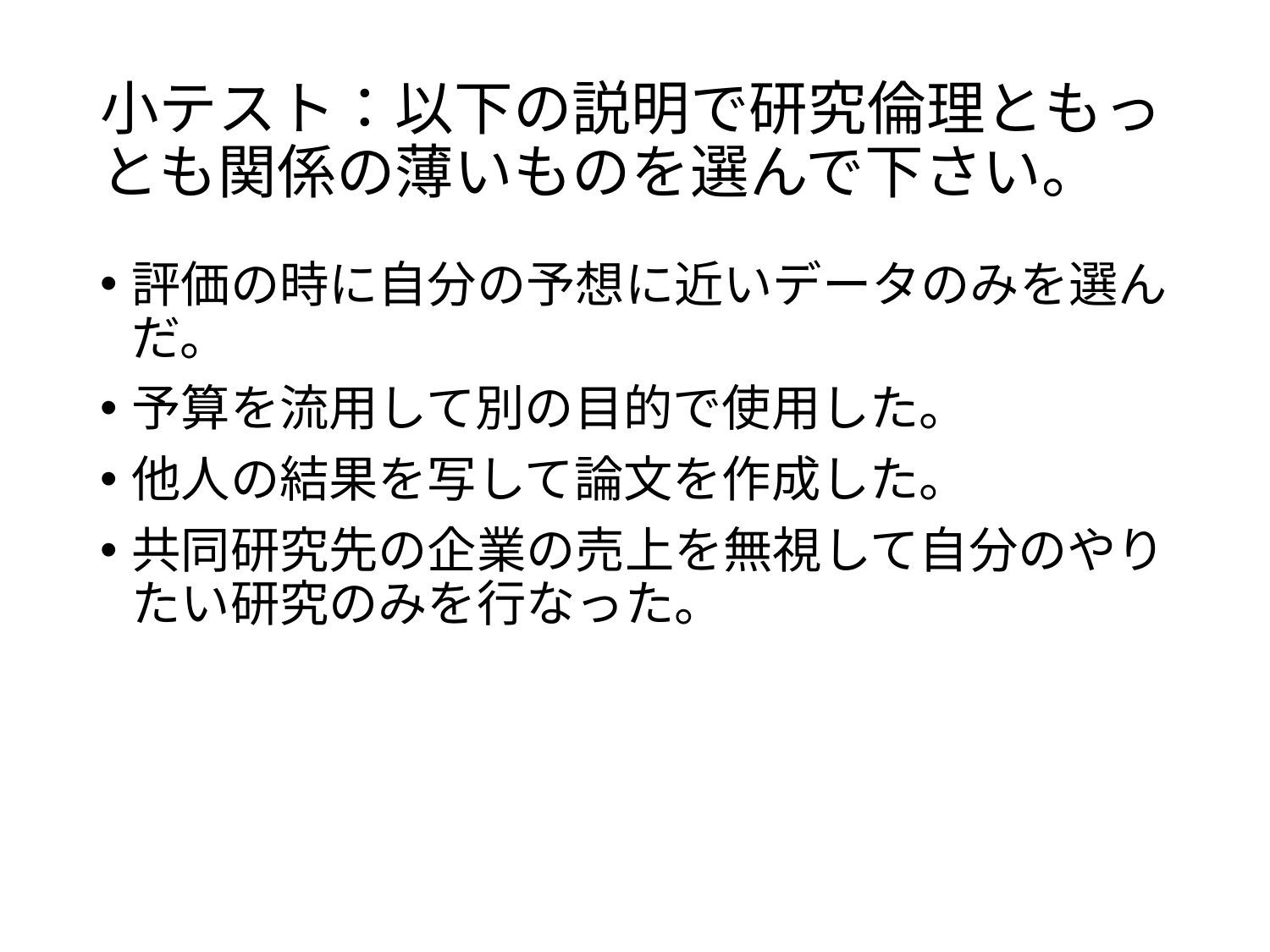

# 小テスト：以下の説明で研究倫理ともっとも関係の薄いものを選んで下さい。
評価の時に自分の予想に近いデータのみを選んだ。
予算を流用して別の目的で使用した。
他人の結果を写して論文を作成した。
共同研究先の企業の売上を無視して自分のやりたい研究のみを行なった。